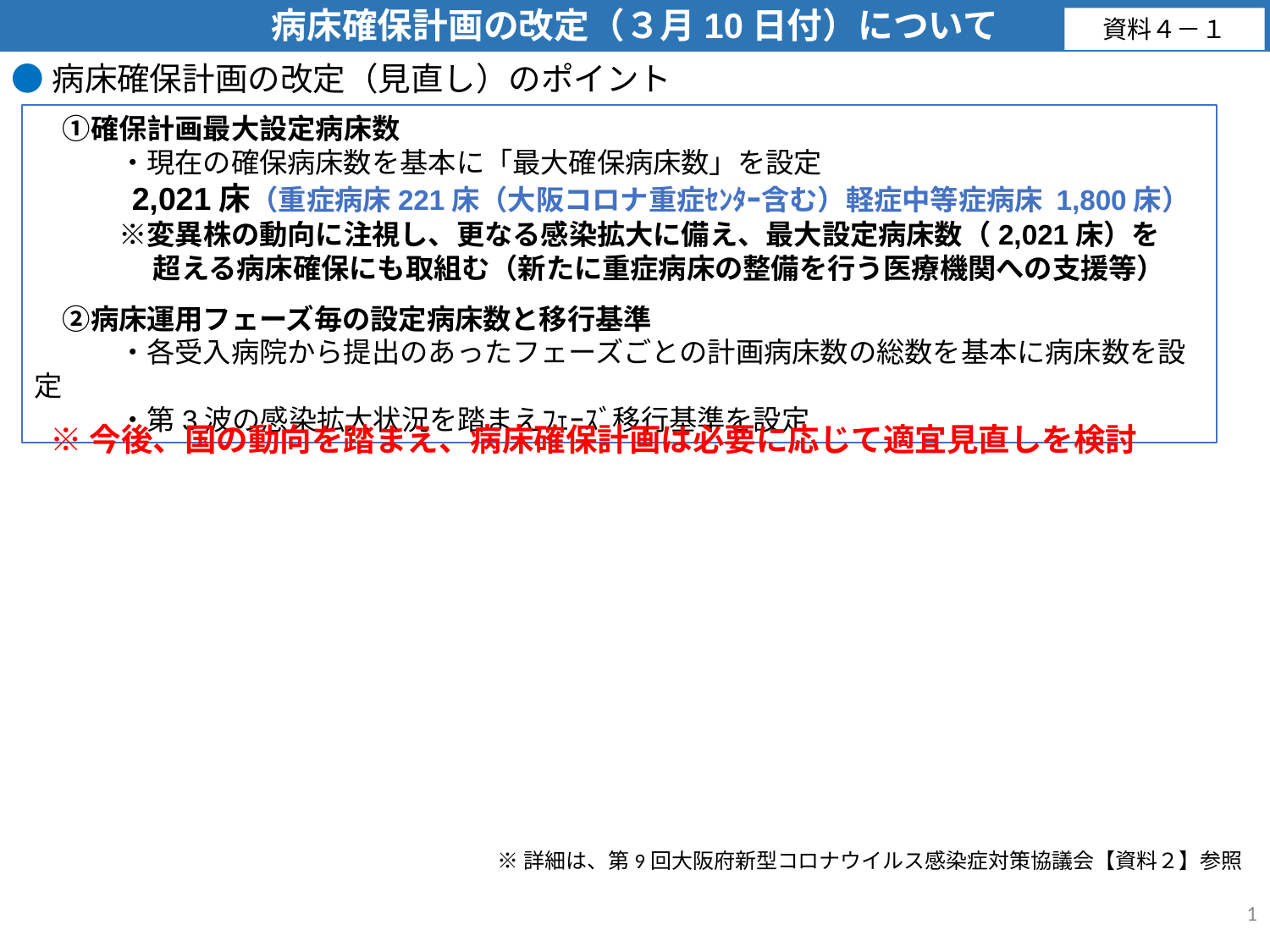

病床確保計画の改定（３月10日付）について
資料４－１
●病床確保計画の改定（見直し）のポイント
　①確保計画最大設定病床数
　　　・現在の確保病床数を基本に「最大確保病床数」を設定
　　　 2,021床（重症病床221床（大阪コロナ重症ｾﾝﾀｰ含む）軽症中等症病床 1,800床）
　　　※変異株の動向に注視し、更なる感染拡大に備え、最大設定病床数（2,021床）を
　　　　 超える病床確保にも取組む（新たに重症病床の整備を行う医療機関への支援等）

　②病床運用フェーズ毎の設定病床数と移行基準
　　　・各受入病院から提出のあったフェーズごとの計画病床数の総数を基本に病床数を設定
　　　・第3波の感染拡大状況を踏まえﾌｪｰｽﾞ移行基準を設定
※今後、国の動向を踏まえ、病床確保計画は必要に応じて適宜見直しを検討
※詳細は、第9回大阪府新型コロナウイルス感染症対策協議会【資料２】参照
1